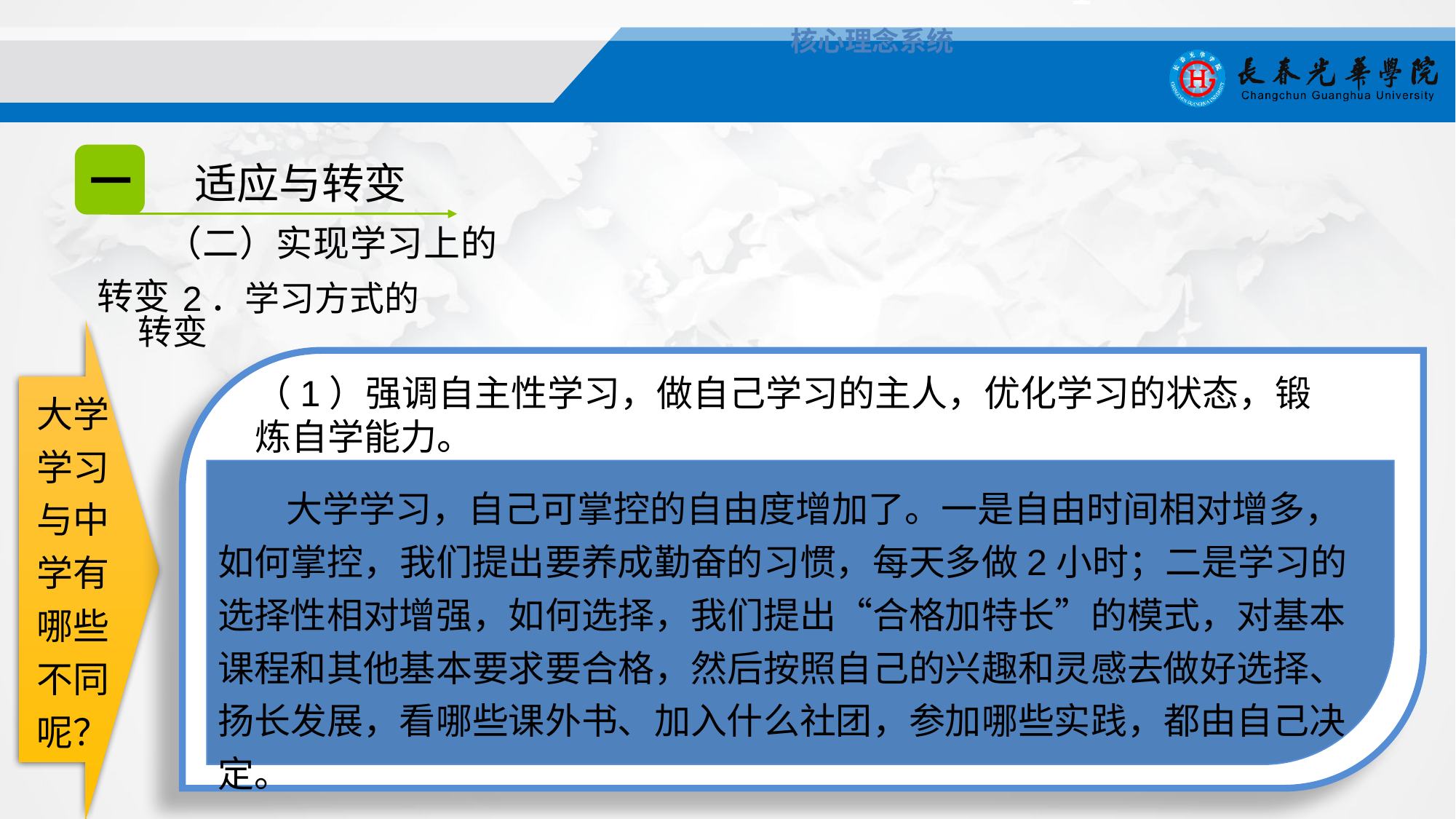

1
核心理念系统
一
适应与转变
（二）实现学习上的转变
2．学习方式的转变

大学学习与中学有哪些不同呢？
2222
（1）强调自主性学习，做自己学习的主人，优化学习的状态，锻炼自学能力。

大学学习，自己可掌控的自由度增加了。一是自由时间相对增多，如何掌控，我们提出要养成勤奋的习惯，每天多做2小时；二是学习的选择性相对增强，如何选择，我们提出“合格加特长”的模式，对基本课程和其他基本要求要合格，然后按照自己的兴趣和灵感去做好选择、扬长发展，看哪些课外书、加入什么社团，参加哪些实践，都由自己决定。